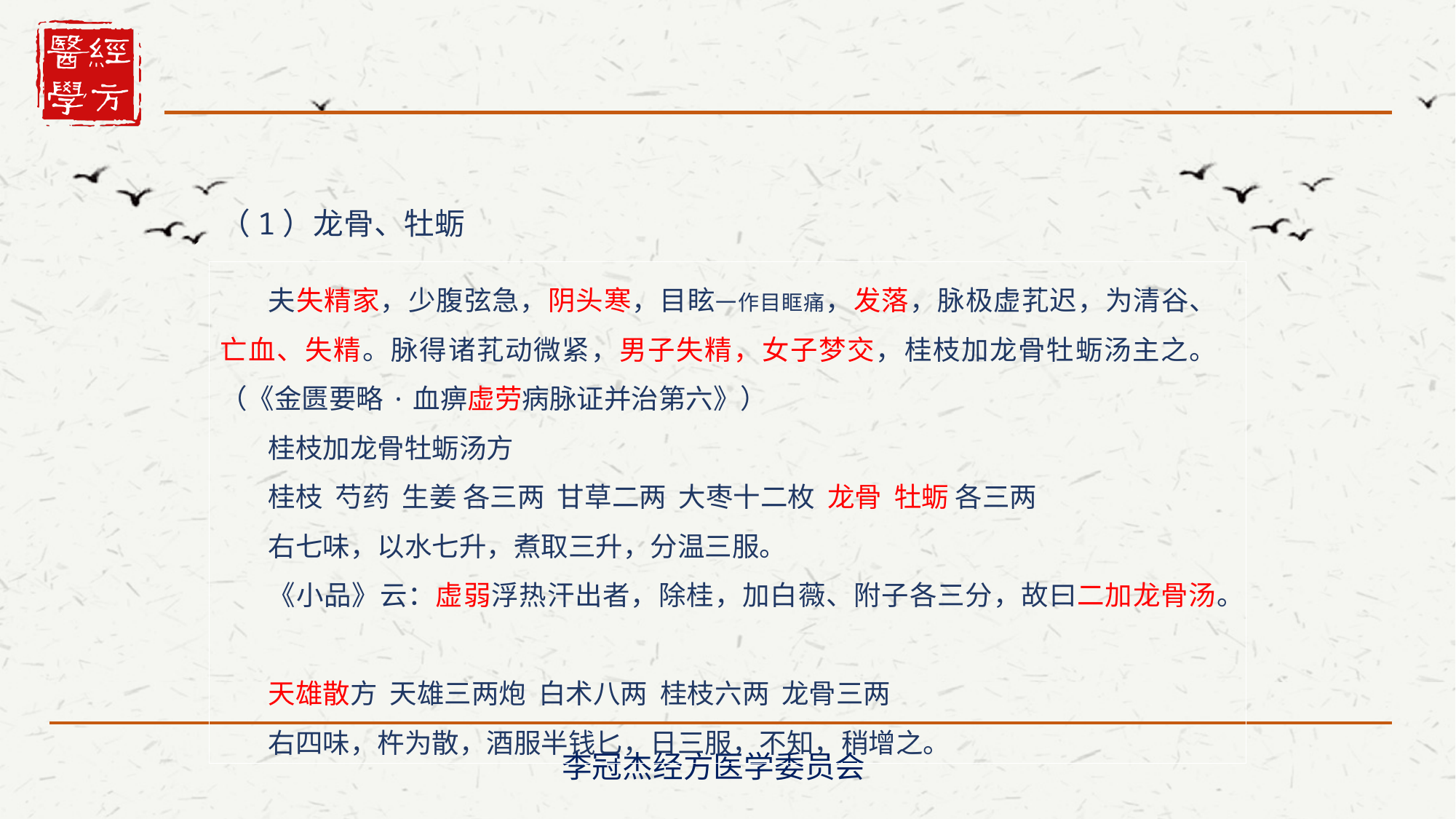

（1）龙骨、牡蛎
夫失精家，少腹弦急，阴头寒，目眩一作目眶痛，发落，脉极虚芤迟，为清谷、亡血、失精。脉得诸芤动微紧，男子失精，女子梦交，桂枝加龙骨牡蛎汤主之。（《金匮要略·血痹虚劳病脉证并治第六》）
桂枝加龙骨牡蛎汤方
桂枝  芍药  生姜 各三两  甘草二两  大枣十二枚  龙骨  牡蛎 各三两
右七味，以水七升，煮取三升，分温三服。
《小品》云：虚弱浮热汗出者，除桂，加白薇、附子各三分，故曰二加龙骨汤。
天雄散方  天雄三两炮  白术八两  桂枝六两  龙骨三两
右四味，杵为散，酒服半钱匕，日三服，不知，稍增之。
42